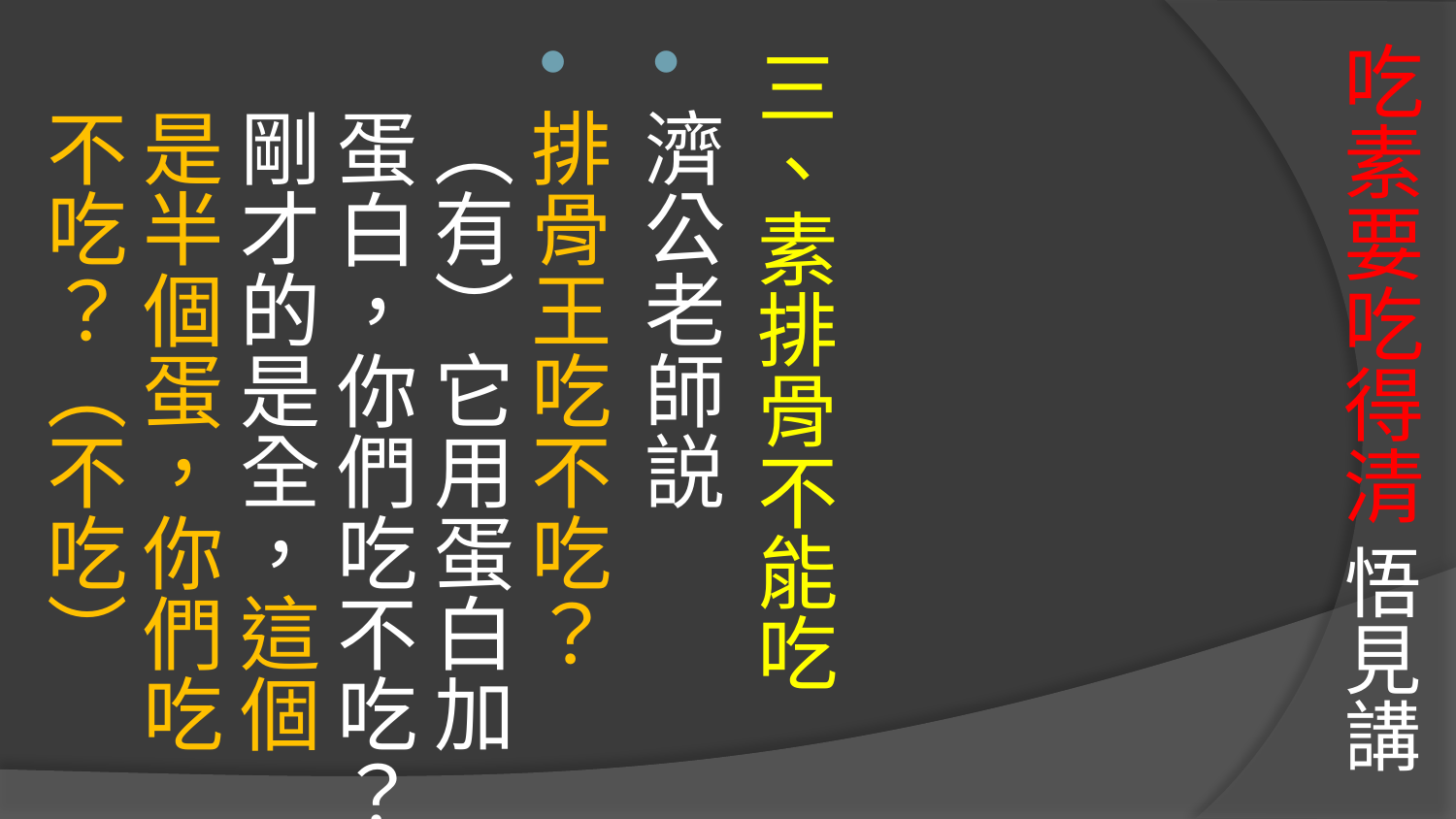

# 吃素要吃得清 悟見講
三、素排骨不能吃
濟公老師説
排骨王吃不吃？（有）它用蛋白加蛋白，你們吃不吃？剛才的是全，這個是半個蛋，你們吃不吃？（不吃）